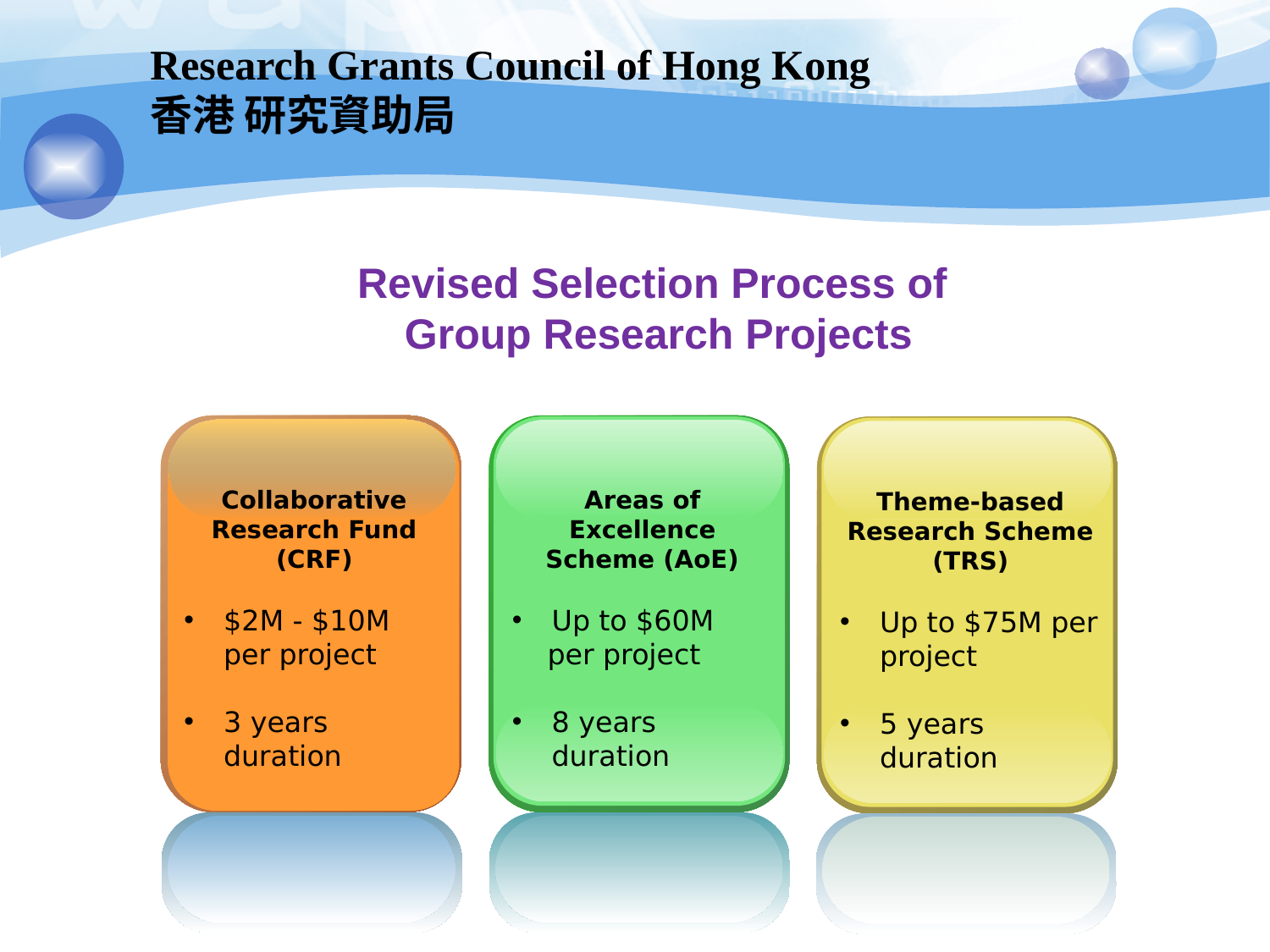

Research Grants Council of Hong Kong
香港 研究資助局
Revised Selection Process of
Group Research Projects

Collaborative Research Fund (CRF)

$2M - $10M per project

3 years duration

Areas of Excellence Scheme (AoE)

Up to $60M
    per project

8 years duration

Theme-based Research Scheme (TRS)

Up to $75M per project

5 years duration